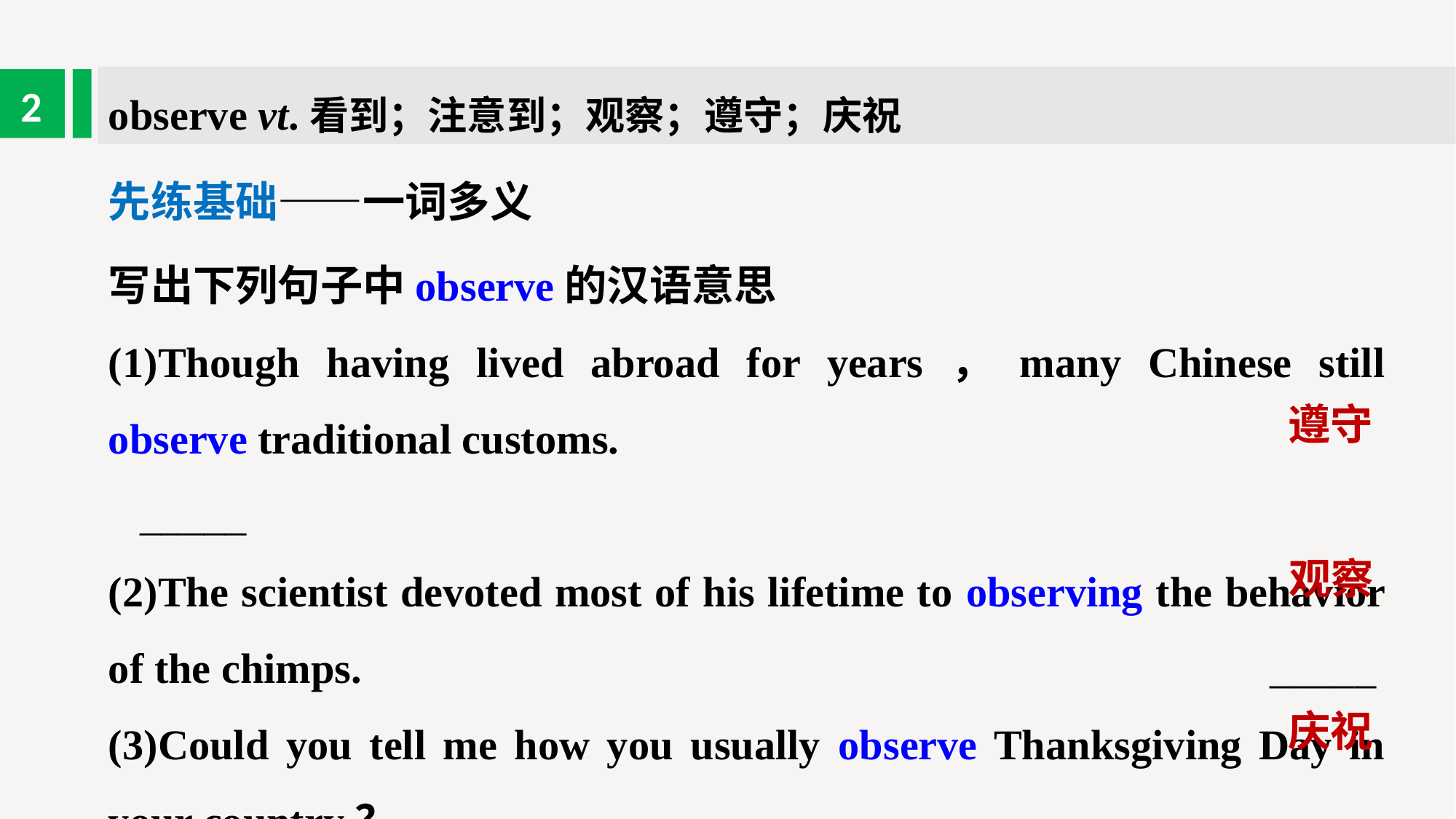

observe vt.看到；注意到；观察；遵守；庆祝

2
先练基础——一词多义
写出下列句子中observe的汉语意思
(1)Though having lived abroad for years，many Chinese still observe traditional customs.                                                                            _____
(2)The scientist devoted most of his lifetime to observing the behavior of the chimps.                                                                                      _____
(3)Could you tell me how you usually observe Thanksgiving Day in your country？                                                                                   _____

遵守
观察
庆祝